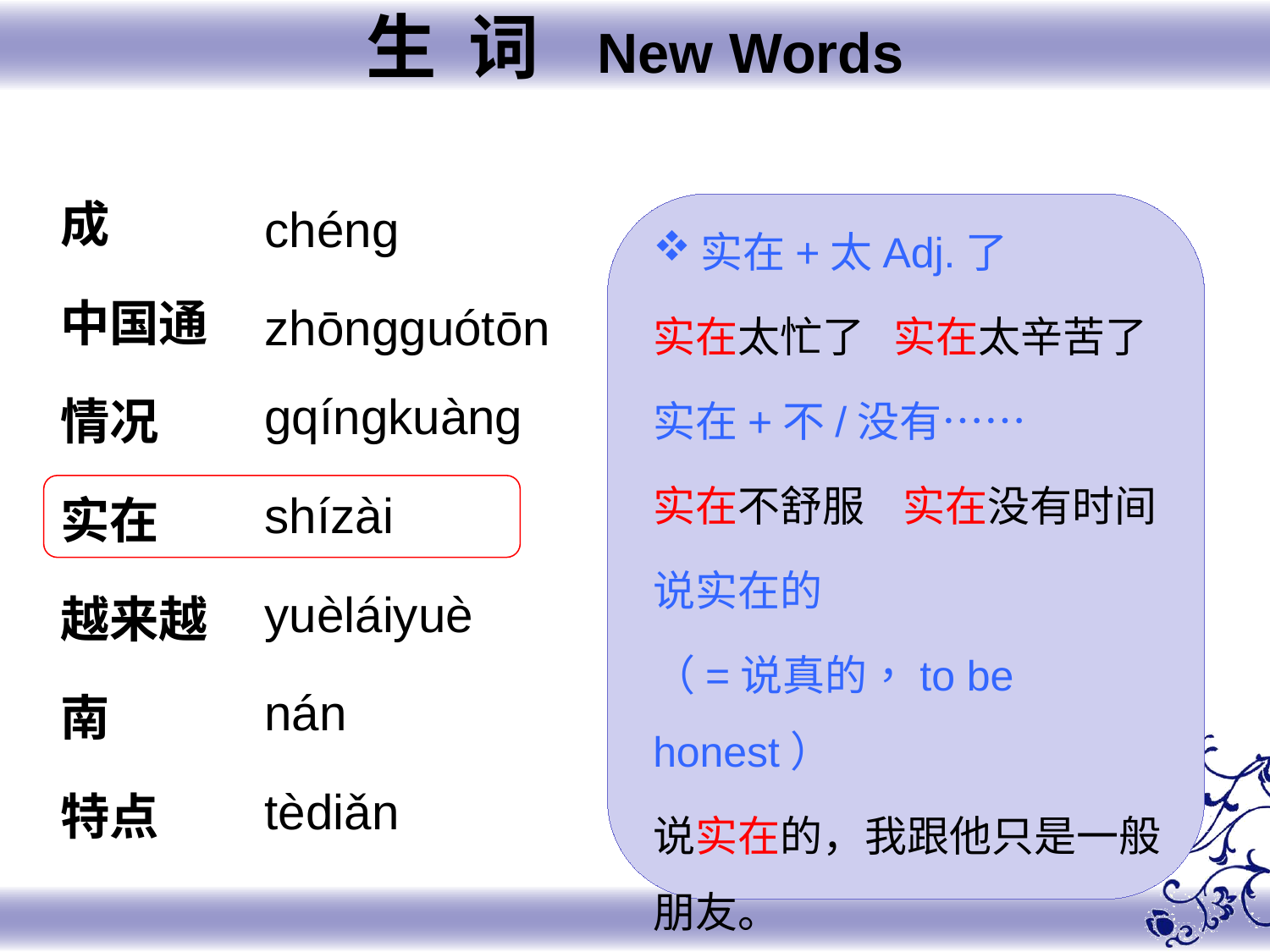

生  词   New Words
成
中国通
情况
实在
越来越
南
特点
chénɡ
zhōnɡɡuótōnɡqínɡkuànɡ
shízài
yuèláiyuè
nán
tèdiǎn
实在+太Adj.了
实在太忙了   实在太辛苦了
实在+不/没有……
实在不舒服    实在没有时间
说实在的
（=说真的，to be honest）
说实在的，我跟他只是一般朋友。